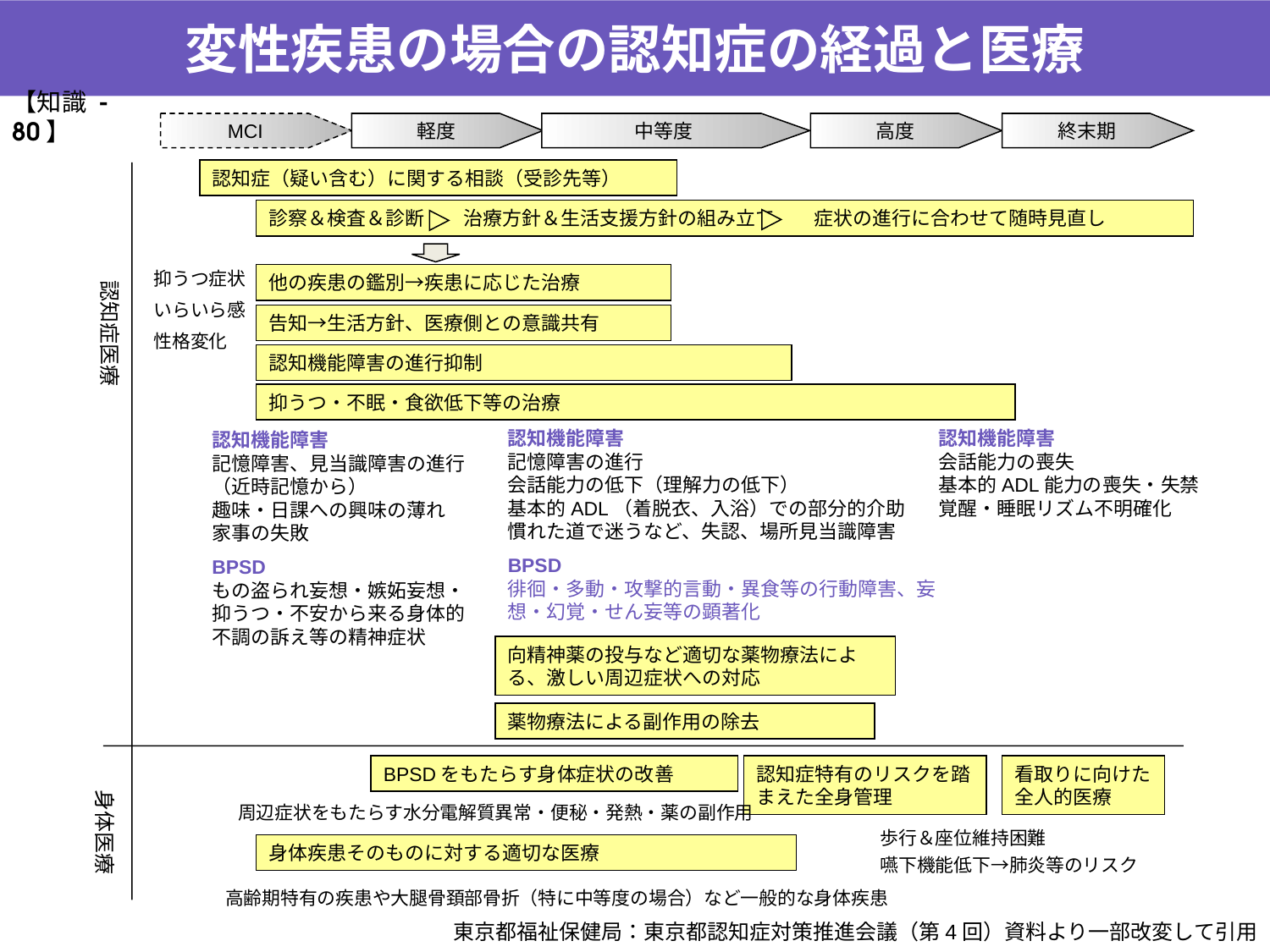

変性疾患の場合の認知症の経過と医療
【知識 -80】
MCI
軽度
中等度
高度
終末期
認知症（疑い含む）に関する相談（受診先等）

診察＆検査＆診断　　治療方針＆生活支援方針の組み立て　　症状の進行に合わせて随時見直し

抑うつ症状
いらいら感
性格変化
他の疾患の鑑別→疾患に応じた治療
告知→生活方針、医療側との意識共有
認知機能障害の進行抑制
抑うつ・不眠・食欲低下等の治療
認知症医療
認知機能障害
記憶障害の進行
会話能力の低下（理解力の低下）
基本的ADL（着脱衣、入浴）での部分的介助
慣れた道で迷うなど、失認、場所見当識障害
BPSD
徘徊・多動・攻撃的言動・異食等の行動障害、妄想・幻覚・せん妄等の顕著化
認知機能障害
会話能力の喪失
基本的ADL能力の喪失・失禁
覚醒・睡眠リズム不明確化
認知機能障害
記憶障害、見当識障害の進行（近時記憶から）
趣味・日課への興味の薄れ
家事の失敗
BPSD
もの盗られ妄想・嫉妬妄想・抑うつ・不安から来る身体的不調の訴え等の精神症状
向精神薬の投与など適切な薬物療法による、激しい周辺症状への対応
薬物療法による副作用の除去

認知症特有のリスクを踏まえた全身管理
看取りに向けた全人的医療
BPSDをもたらす身体症状の改善
身体医療
周辺症状をもたらす水分電解質異常・便秘・発熱・薬の副作用
歩行＆座位維持困難
嚥下機能低下→肺炎等のリスク
身体疾患そのものに対する適切な医療
高齢期特有の疾患や大腿骨頚部骨折（特に中等度の場合）など一般的な身体疾患
東京都福祉保健局：東京都認知症対策推進会議（第4回）資料より一部改変して引用